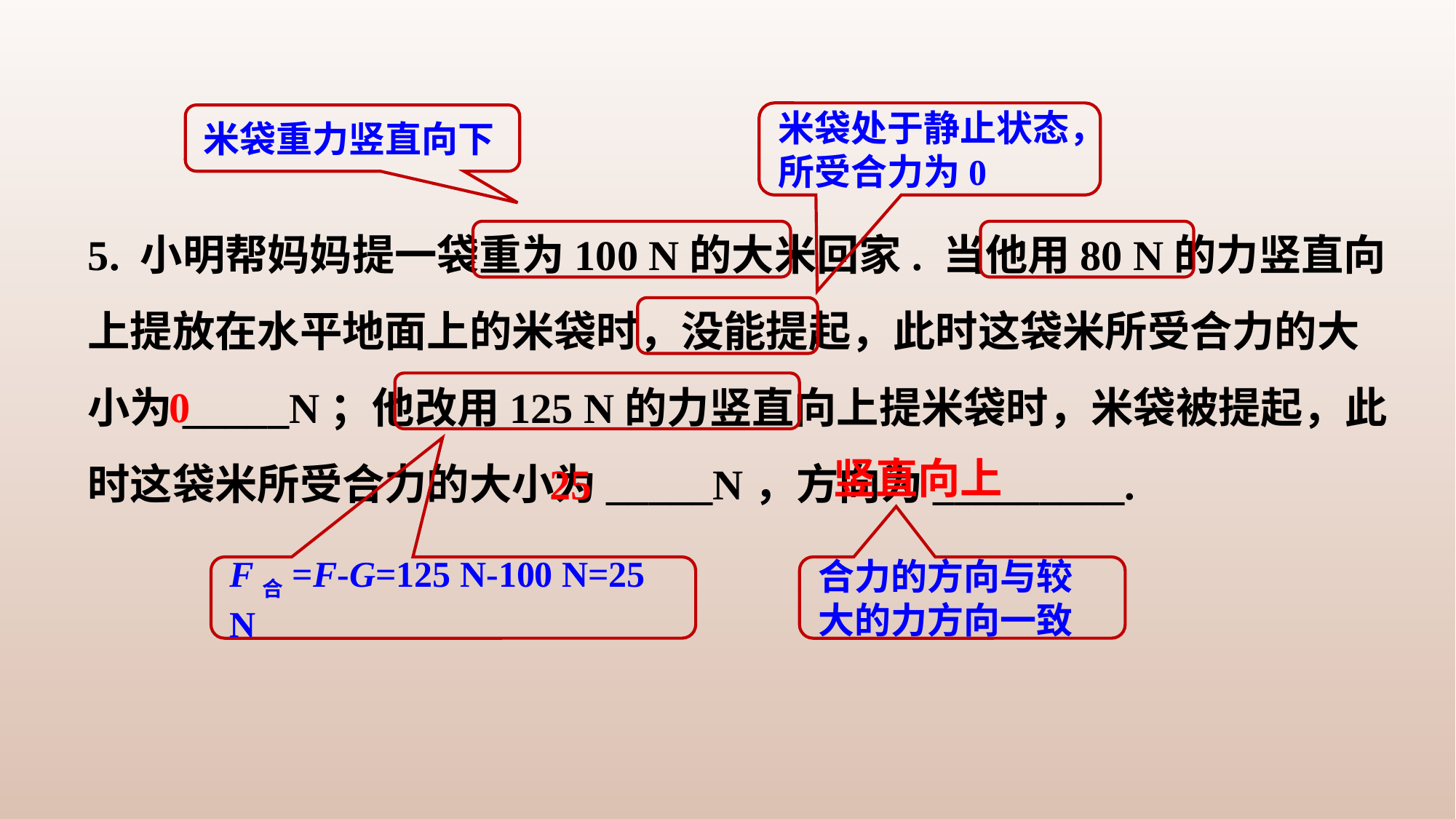

米袋处于静止状态，所受合力为0
米袋重力竖直向下
5. 小明帮妈妈提一袋重为100 N的大米回家. 当他用80 N的力竖直向上提放在水平地面上的米袋时，没能提起，此时这袋米所受合力的大小为_____N；他改用125 N的力竖直向上提米袋时，米袋被提起，此时这袋米所受合力的大小为_____N，方向为_________.

0

竖直向上
25
F合=F-G=125 N-100 N=25 N
合力的方向与较大的力方向一致